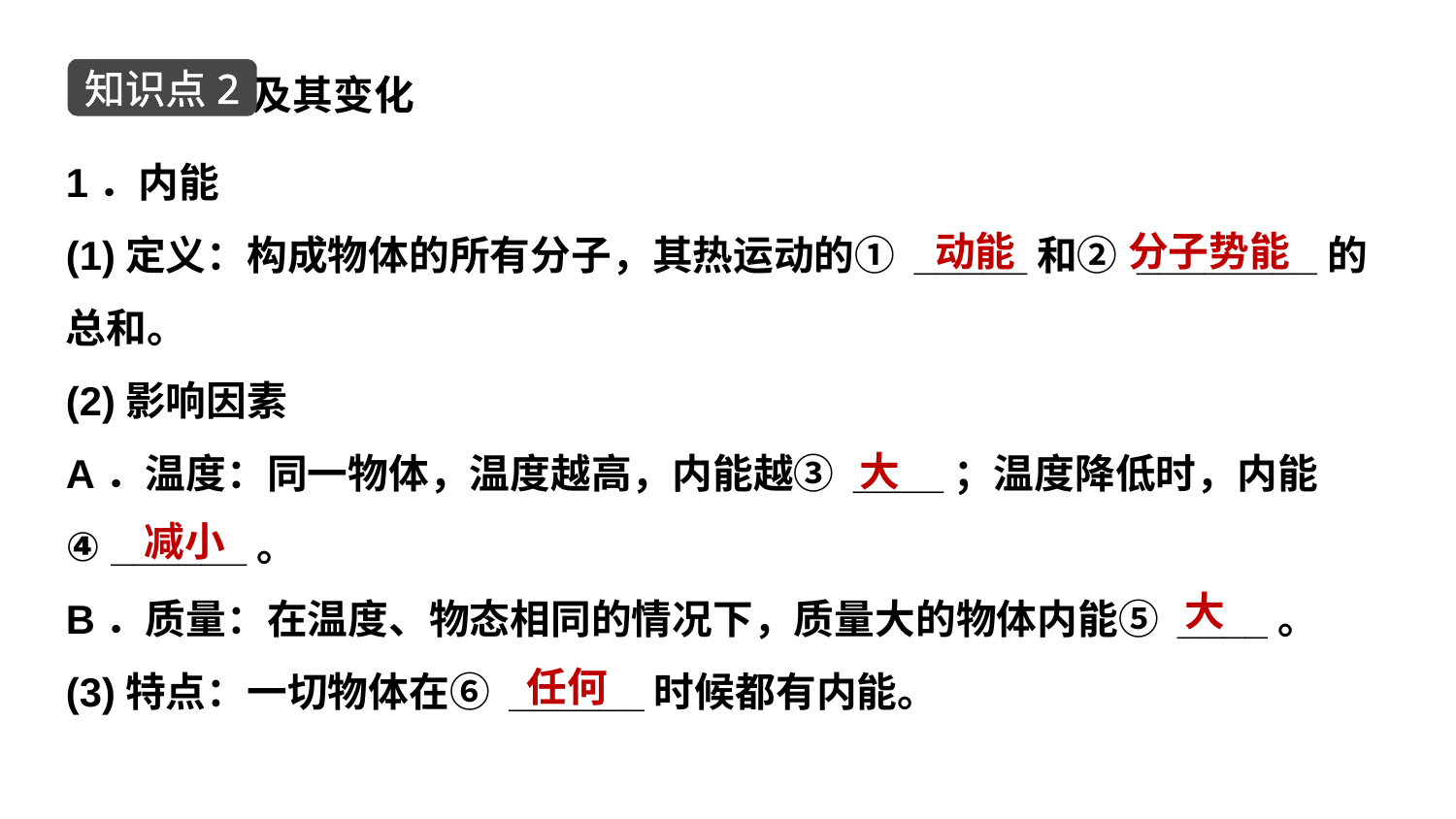

内能及其变化
知识点2
1．内能
(1)定义：构成物体的所有分子，其热运动的① _____和② ________的
总和。
(2)影响因素
A．温度：同一物体，温度越高，内能越③ ____；温度降低时，内能
④ ______。
B．质量：在温度、物态相同的情况下，质量大的物体内能⑤ ____。
(3)特点：一切物体在⑥ ______时候都有内能。
动能
分子势能
大
减小
大
任何